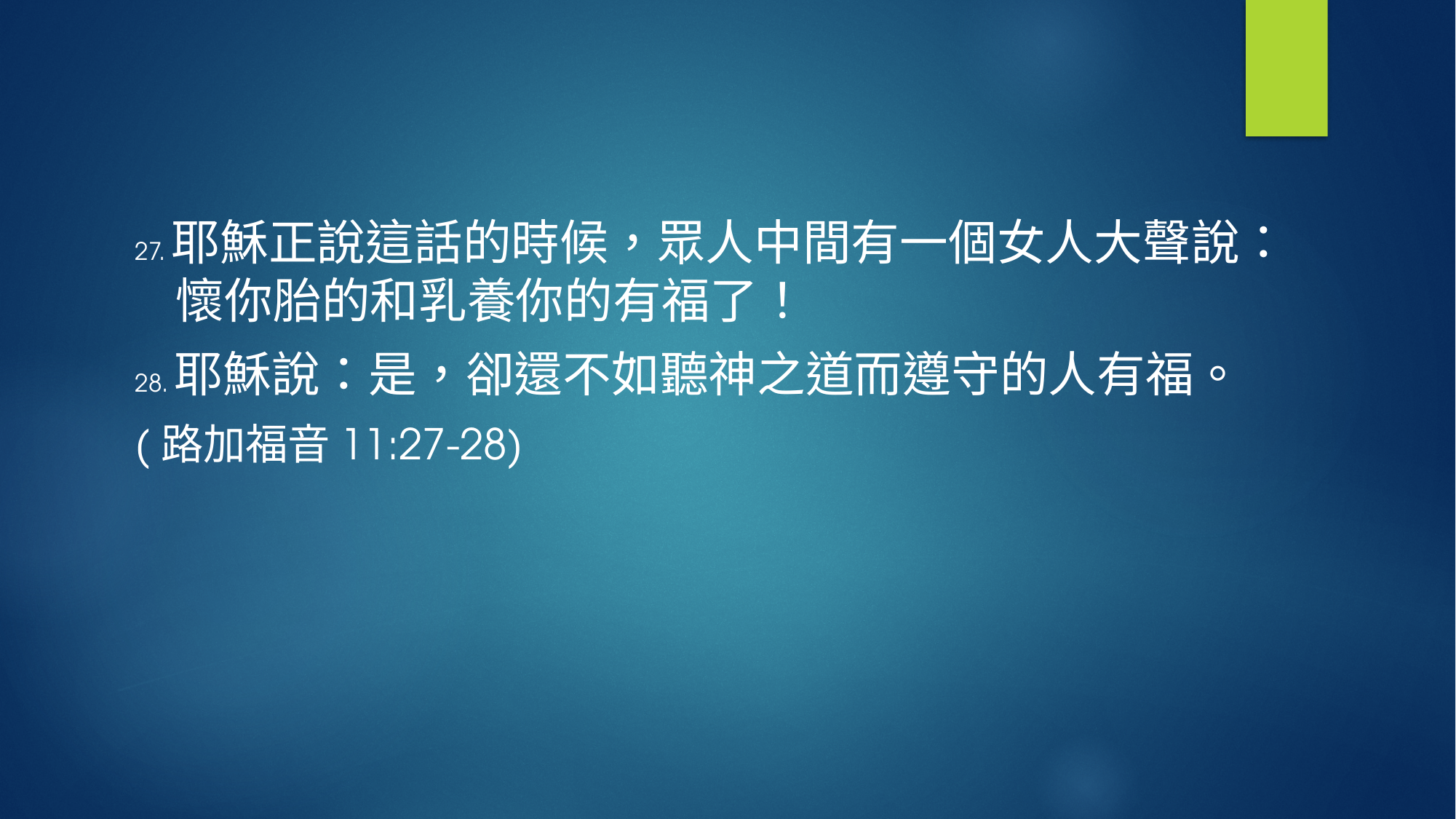

27.耶穌正說這話的時候，眾人中間有一個女人大聲說：懷你胎的和乳養你的有福了！
28.耶穌說：是，卻還不如聽神之道而遵守的人有福。
(路加福音11:27-28)